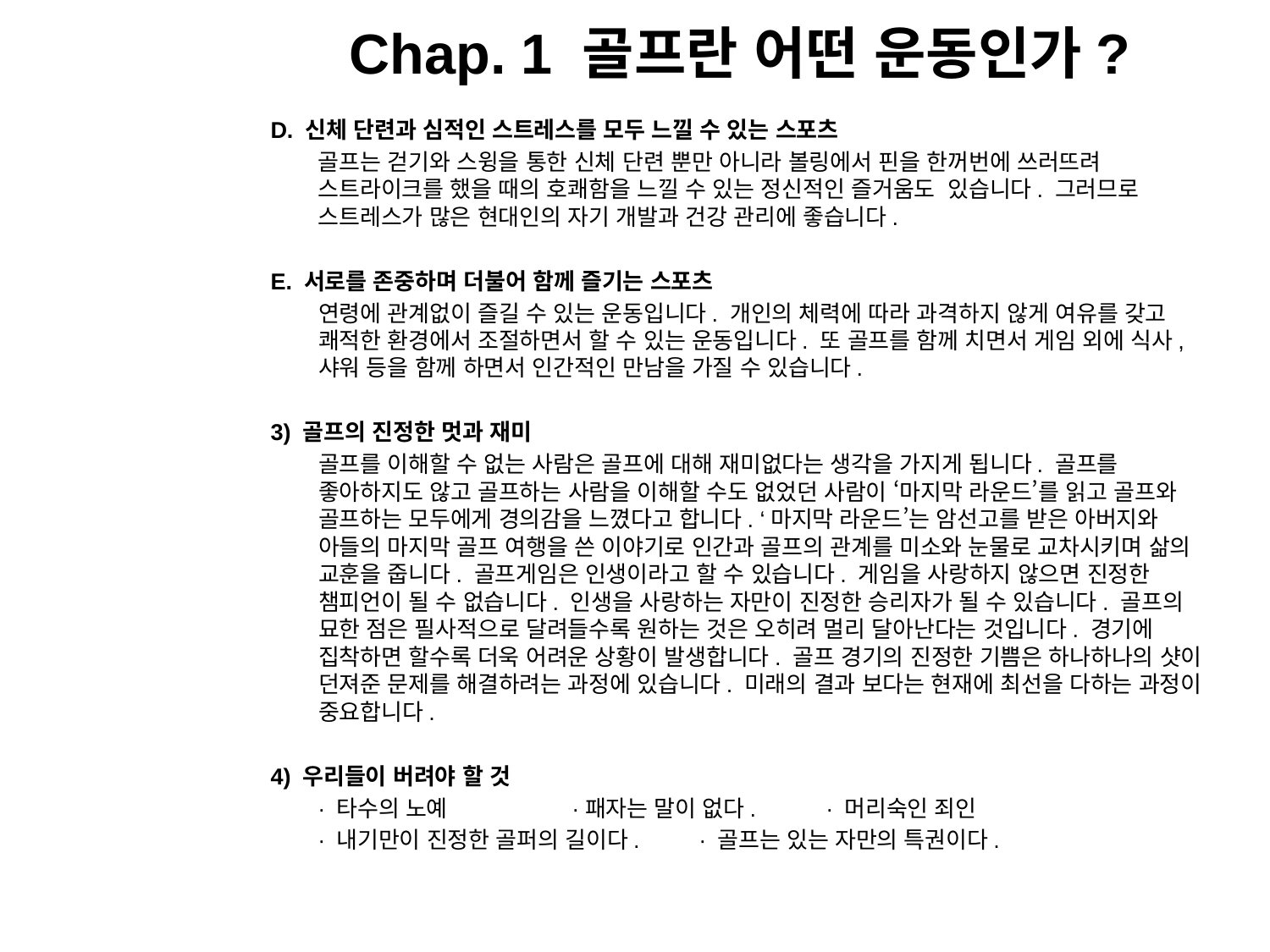

# Chap. 1 골프란 어떤 운동인가?
D. 신체 단련과 심적인 스트레스를 모두 느낄 수 있는 스포츠
골프는 걷기와 스윙을 통한 신체 단련 뿐만 아니라 볼링에서 핀을 한꺼번에 쓰러뜨려 스트라이크를 했을 때의 호쾌함을 느낄 수 있는 정신적인 즐거움도  있습니다. 그러므로 스트레스가 많은 현대인의 자기 개발과 건강 관리에 좋습니다.

E. 서로를 존중하며 더불어 함께 즐기는 스포츠
연령에 관계없이 즐길 수 있는 운동입니다. 개인의 체력에 따라 과격하지 않게 여유를 갖고 쾌적한 환경에서 조절하면서 할 수 있는 운동입니다. 또 골프를 함께 치면서 게임 외에 식사, 샤워 등을 함께 하면서 인간적인 만남을 가질 수 있습니다.

3) 골프의 진정한 멋과 재미
골프를 이해할 수 없는 사람은 골프에 대해 재미없다는 생각을 가지게 됩니다. 골프를 좋아하지도 않고 골프하는 사람을 이해할 수도 없었던 사람이 ‘마지막 라운드’를 읽고 골프와 골프하는 모두에게 경의감을 느꼈다고 합니다. ‘마지막 라운드’는 암선고를 받은 아버지와 아들의 마지막 골프 여행을 쓴 이야기로 인간과 골프의 관계를 미소와 눈물로 교차시키며 삶의 교훈을 줍니다. 골프게임은 인생이라고 할 수 있습니다. 게임을 사랑하지 않으면 진정한 챔피언이 될 수 없습니다. 인생을 사랑하는 자만이 진정한 승리자가 될 수 있습니다. 골프의 묘한 점은 필사적으로 달려들수록 원하는 것은 오히려 멀리 달아난다는 것입니다. 경기에 집착하면 할수록 더욱 어려운 상황이 발생합니다. 골프 경기의 진정한 기쁨은 하나하나의 샷이 던져준 문제를 해결하려는 과정에 있습니다. 미래의 결과 보다는 현재에 최선을 다하는 과정이 중요합니다.

4) 우리들이 버려야 할 것
∙ 타수의 노예	∙ 패자는 말이 없다.	∙ 머리숙인 죄인
∙ 내기만이 진정한 골퍼의 길이다. 	∙ 골프는 있는 자만의 특권이다.